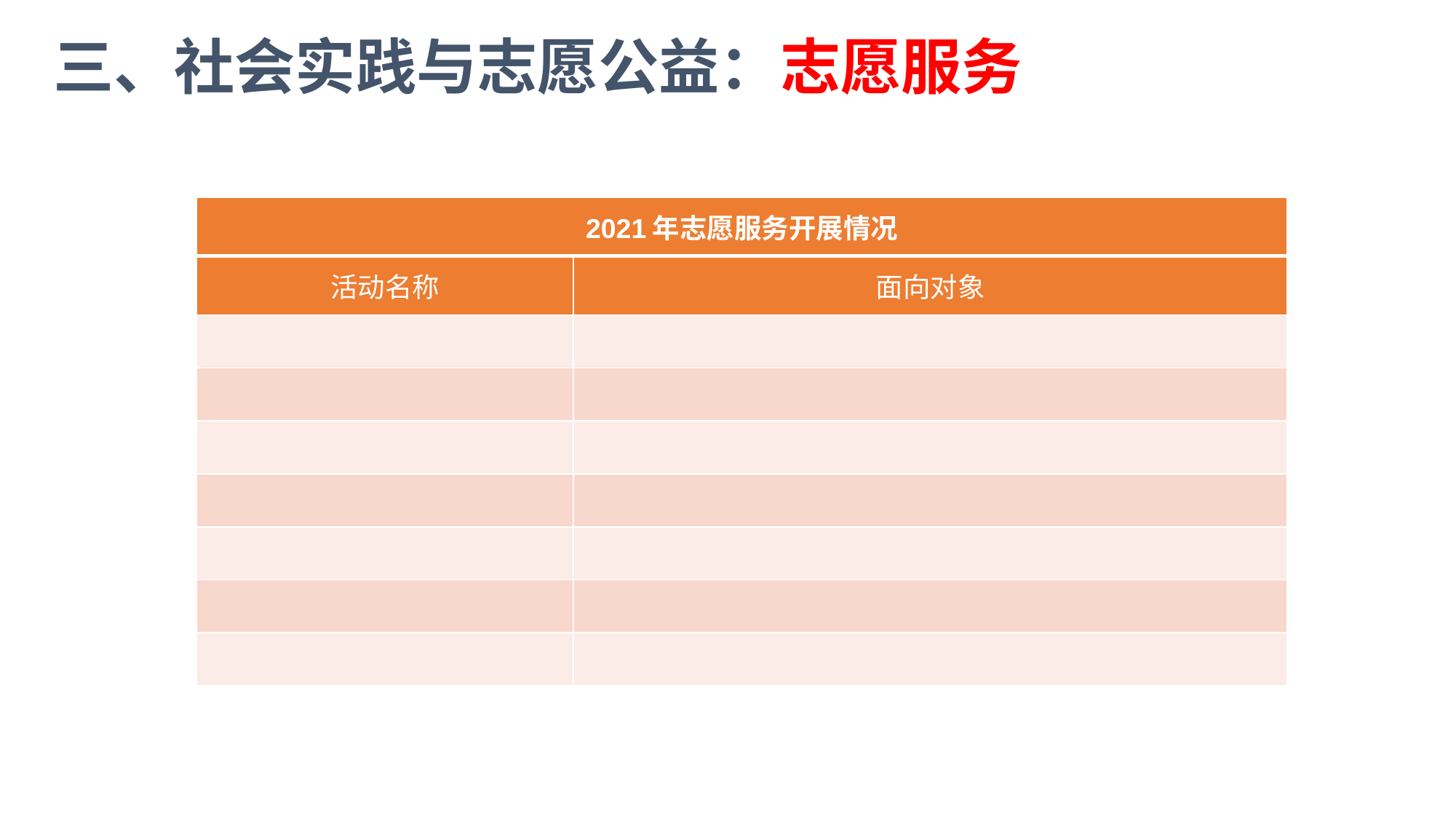

三、社会实践与志愿公益：志愿服务
| 2021年志愿服务开展情况 |  |
| --- | --- |
| 活动名称 | 面向对象 |
|  |  |
|  |  |
|  |  |
|  |  |
|  |  |
|  |  |
|  |  |